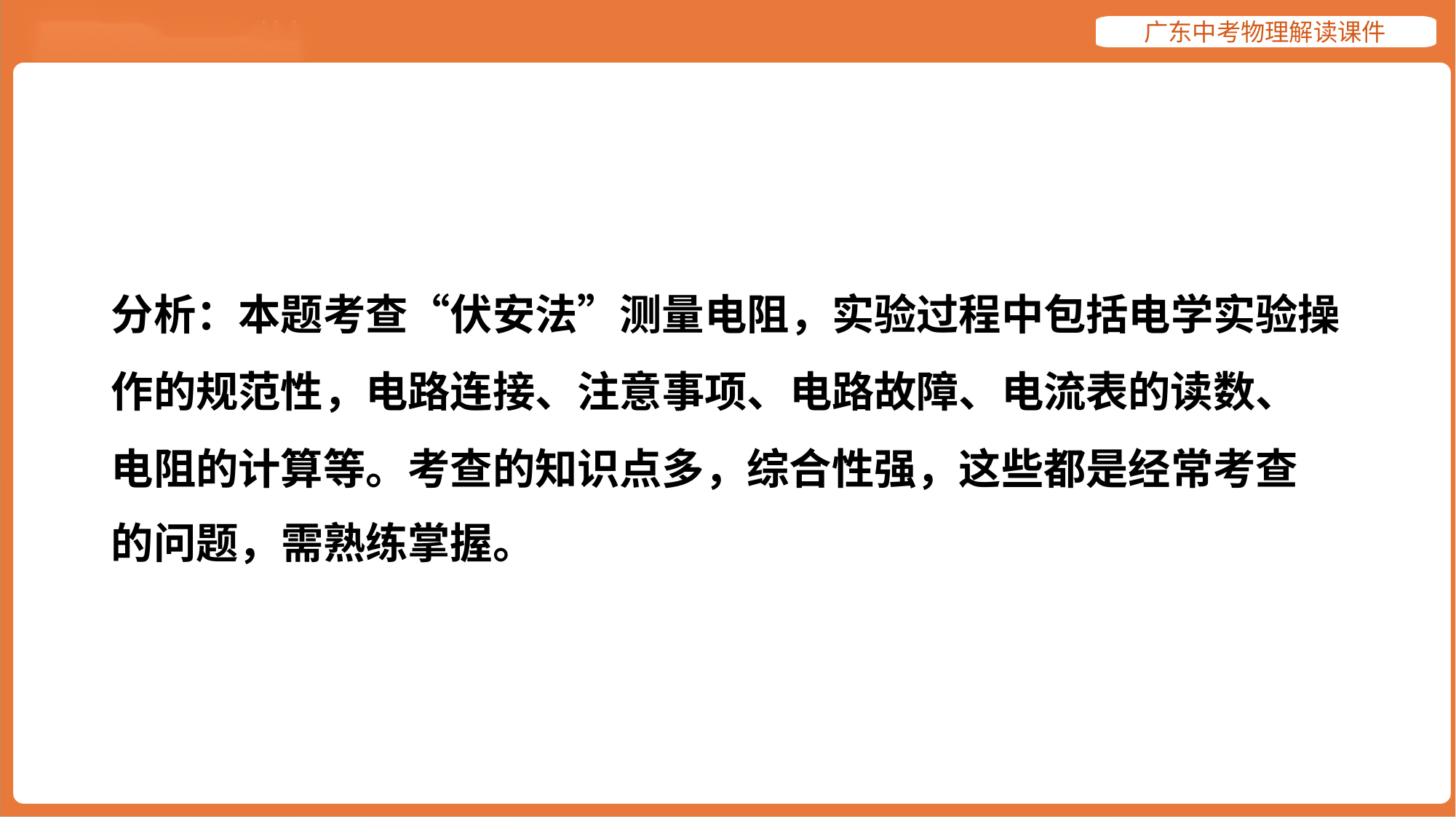

分析：本题考查“伏安法”测量电阻，实验过程中包括电学实验操
作的规范性，电路连接、注意事项、电路故障、电流表的读数、
电阻的计算等。考查的知识点多，综合性强，这些都是经常考查
的问题，需熟练掌握。